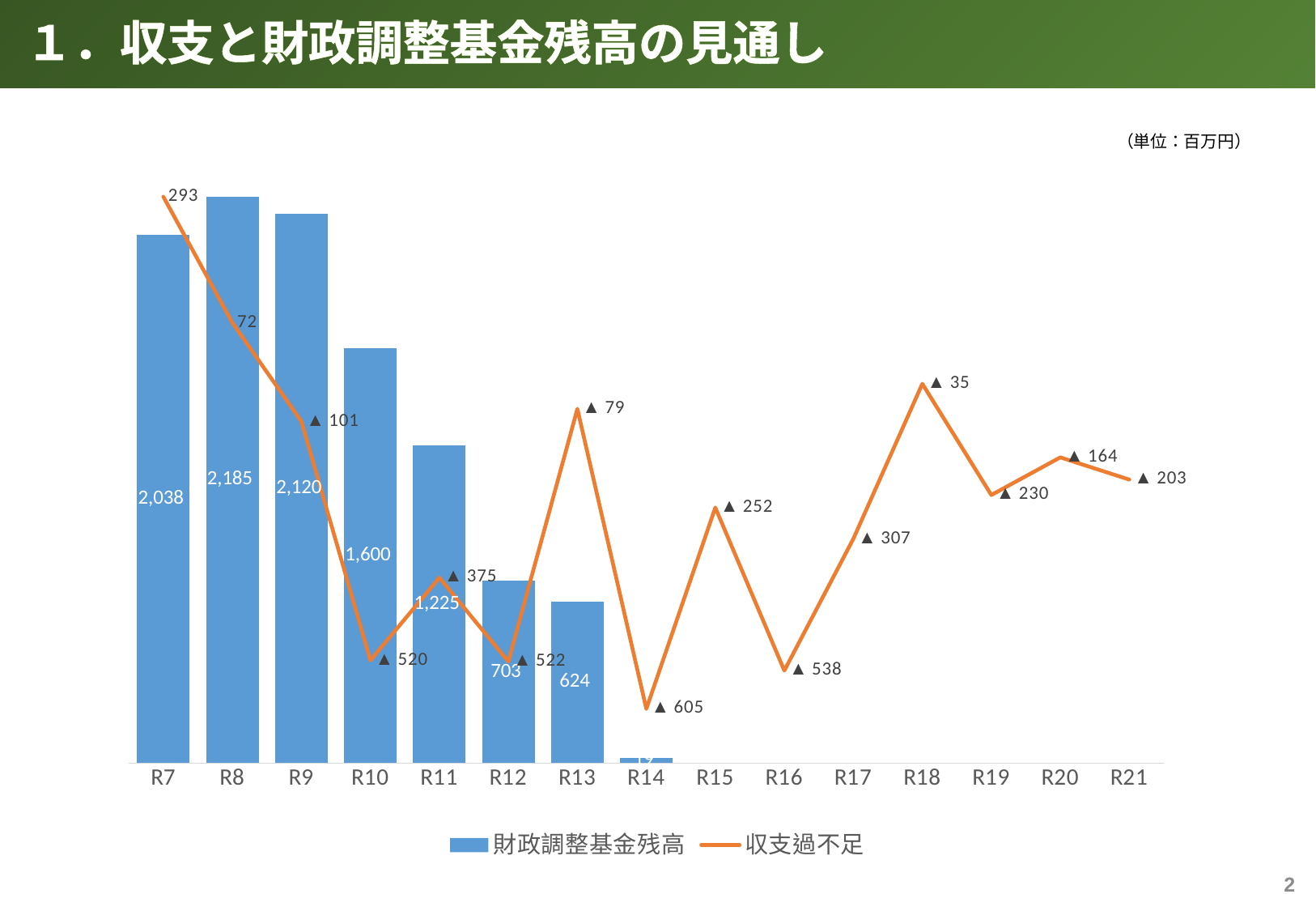

１．収支と財政調整基金残高の見通し
（単位：百万円）

### Chart

| Category |  |  |
|---|---|---|
| R7 | 2038.0 | 293.0 |
| R8 | 2185.0 | 72.0 |
| R9 | 2120.0 | -101.0 |
| R10 | 1600.0 | -520.0 |
| R11 | 1225.0 | -375.0 |
| R12 | 703.0 | -522.0 |
| R13 | 624.0 | -79.0 |
| R14 | 19.0 | -605.0 |
| R15 | -233.0 | -252.0 |
| R16 | -771.0 | -538.0 |
| R17 | -1078.0 | -307.0 |
| R18 | -1113.0 | -35.0 |
| R19 | -1343.0 | -230.0 |
| R20 | -1507.0 | -164.0 |
| R21 | -1710.0 | -203.0 |
2